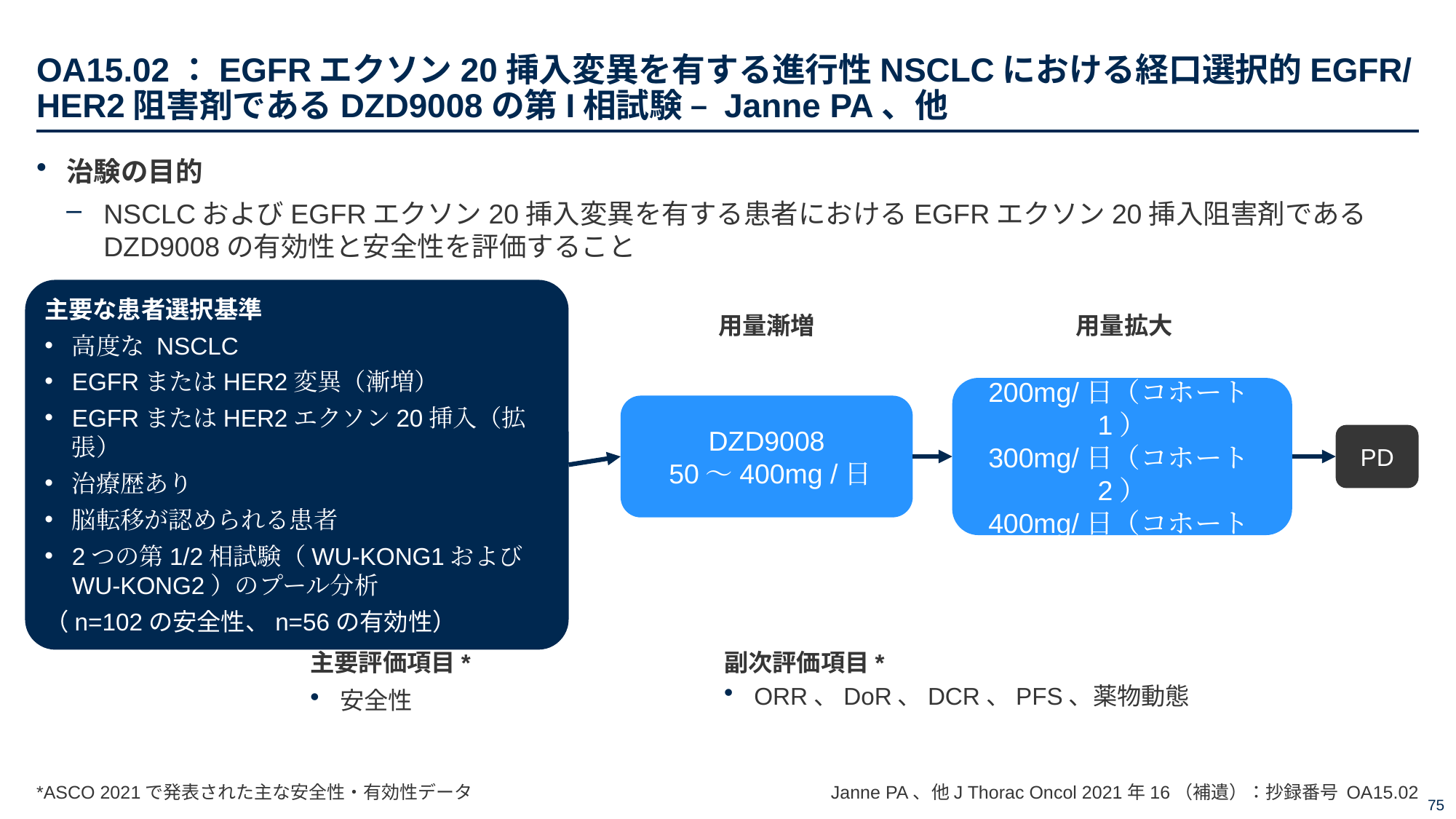

# OA15.02：EGFRエクソン20挿入変異を有する進行性NSCLCにおける経口選択的EGFR/ HER2阻害剤であるDZD9008の第I相試験 – Janne PA、他
治験の目的
NSCLCおよびEGFRエクソン20挿入変異を有する患者におけるEGFRエクソン20挿入阻害剤であるDZD9008の有効性と安全性を評価すること
主要な患者選択基準
高度な NSCLC
EGFRまたはHER2変異（漸増）
EGFRまたはHER2エクソン20挿入（拡張）
治療歴あり
脳転移が認められる患者
2つの第1/2相試験（WU-KONG1およびWU-KONG2）のプール分析
（n=102の安全性、n=56の有効性）
用量拡大
用量漸増
DZD9008
200mg/日（コホート1）
300mg/日（コホート2）
400mg/日（コホート3）
DZD9008
 50〜400mg /日
PD
主要評価項目*
安全性

副次評価項目*
ORR、DoR、DCR、PFS、薬物動態
*ASCO 2021で発表された主な安全性・有効性データ
Janne PA、他J Thorac Oncol 2021年16（補遺）：抄録番号 OA15.02